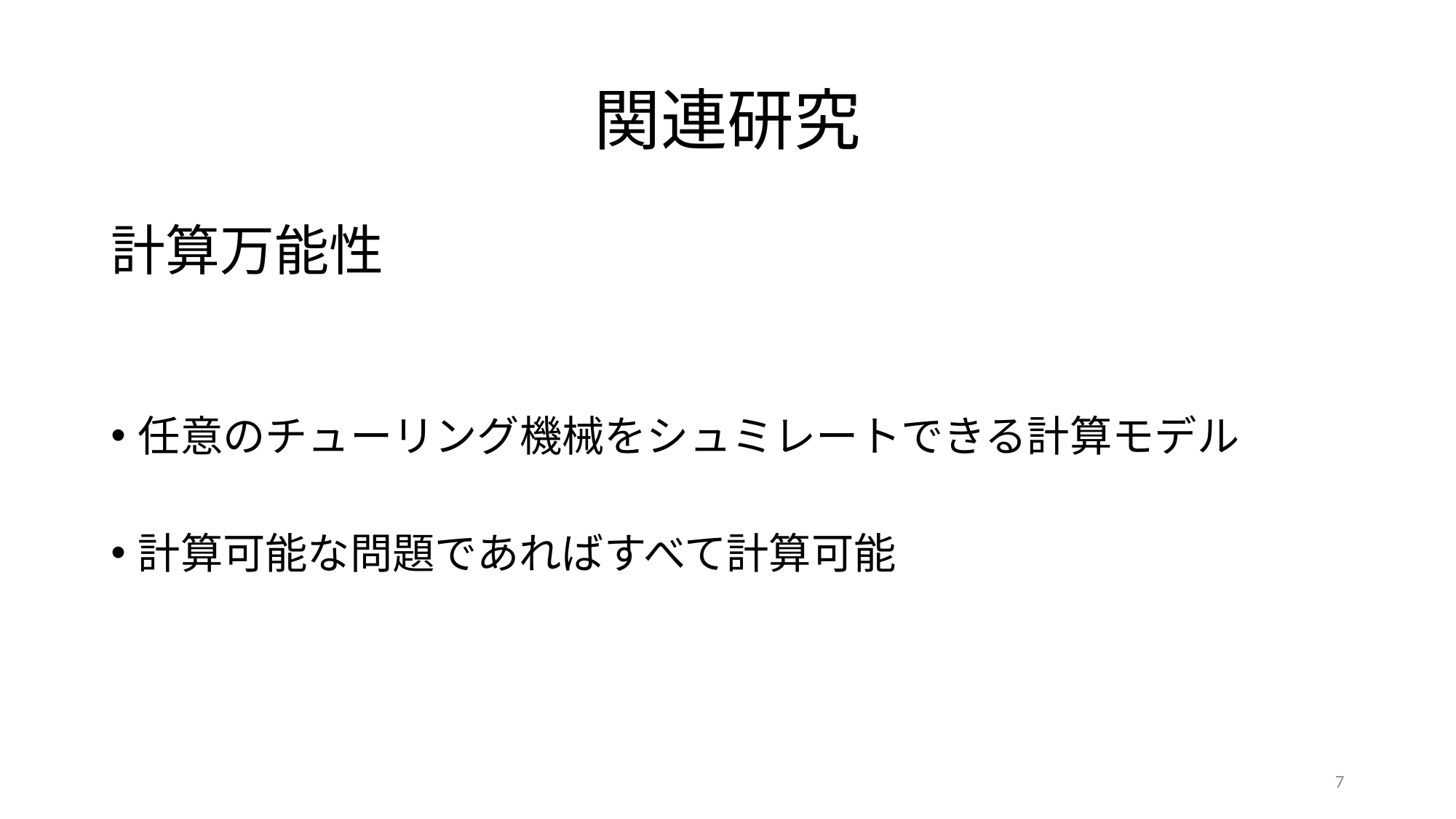

# 関連研究
計算万能性

任意のチューリング機械をシュミレートできる計算モデル
計算可能な問題であればすべて計算可能

7